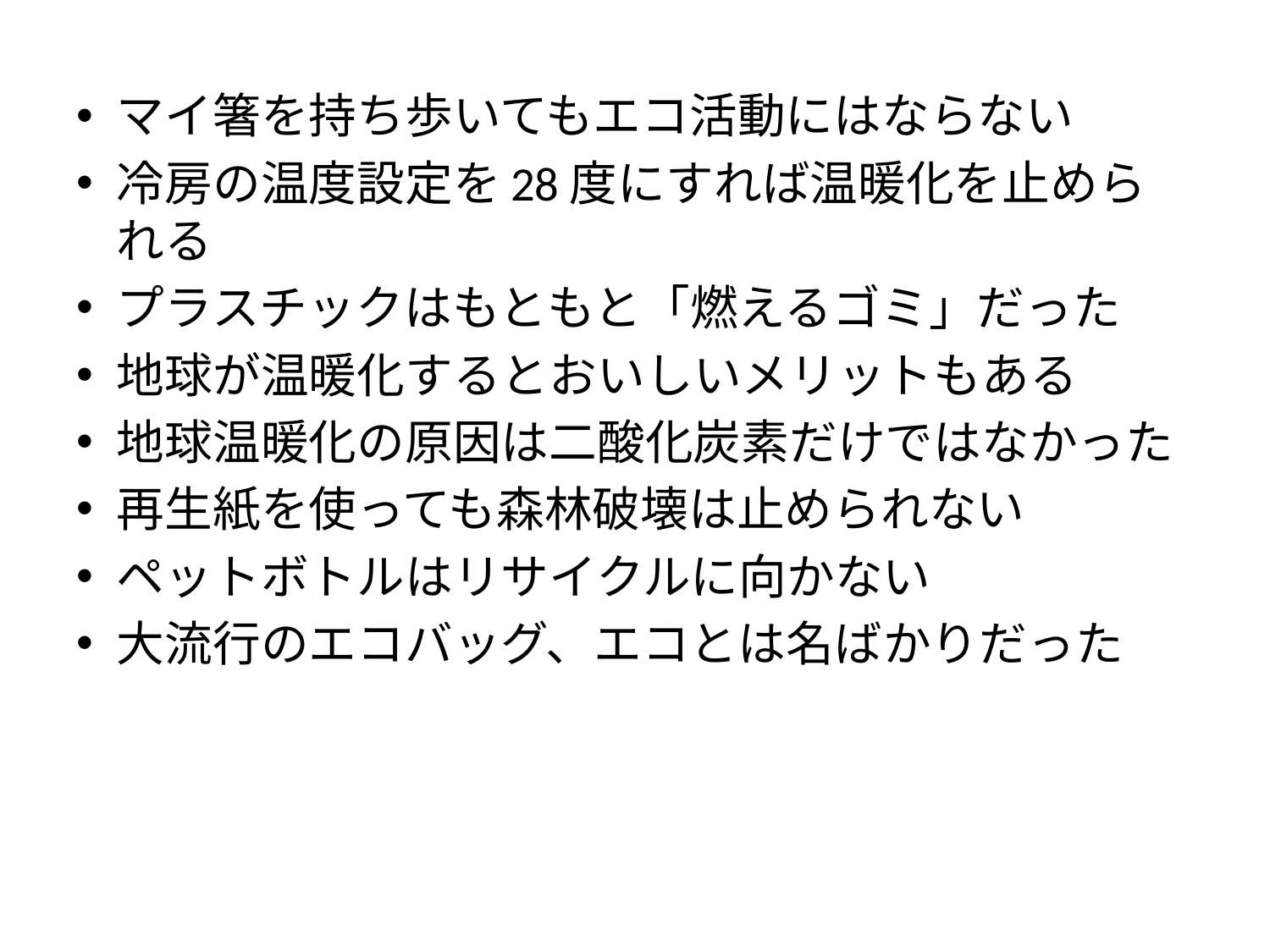

マイ箸を持ち歩いてもエコ活動にはならない
冷房の温度設定を28度にすれば温暖化を止められる
プラスチックはもともと「燃えるゴミ」だった
地球が温暖化するとおいしいメリットもある
地球温暖化の原因は二酸化炭素だけではなかった
再生紙を使っても森林破壊は止められない
ペットボトルはリサイクルに向かない
大流行のエコバッグ、エコとは名ばかりだった